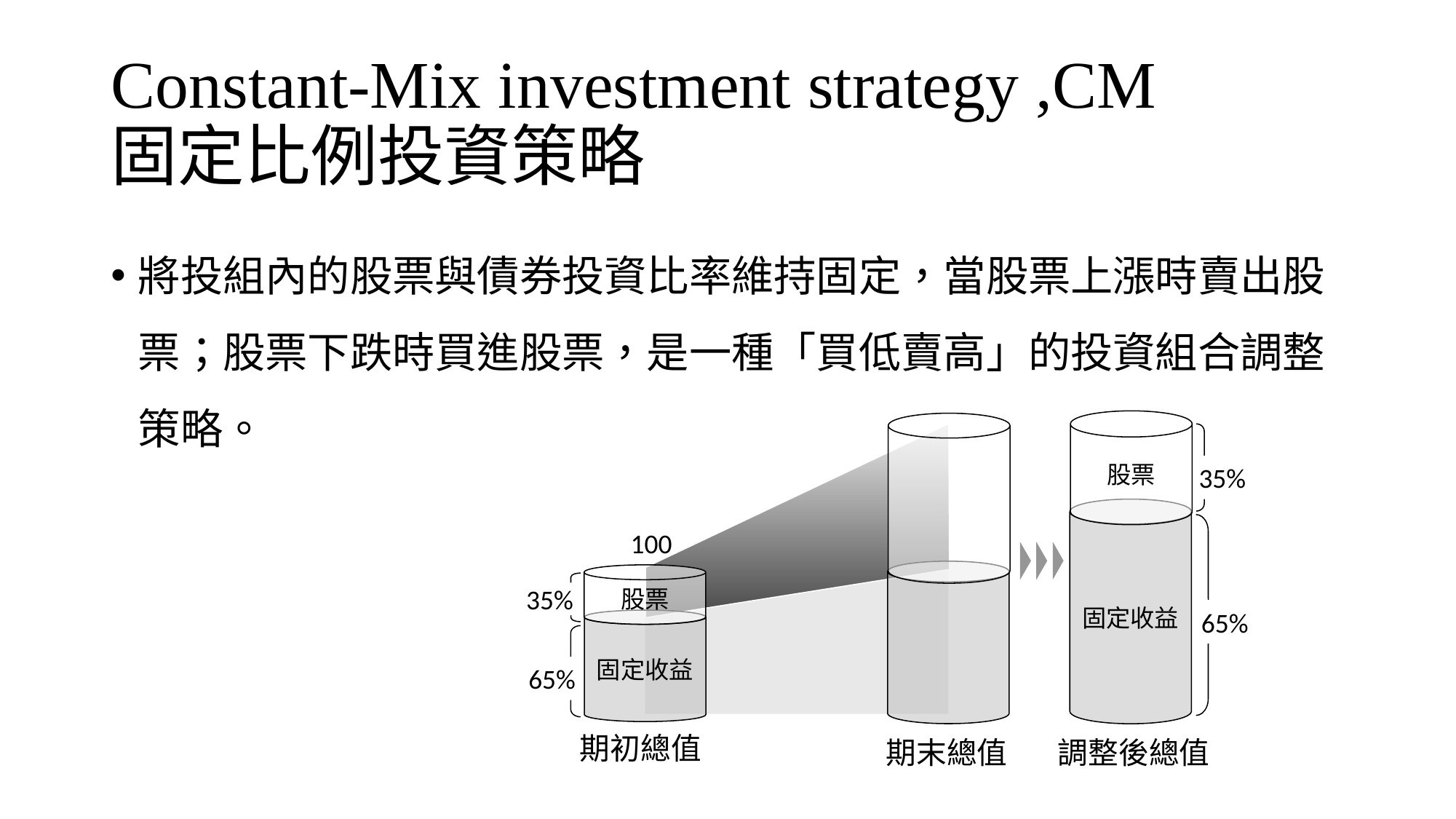

# Constant-Mix investment strategy ,CM 固定比例投資策略
將投組內的股票與債券投資比率維持固定，當股票上漲時賣出股票；股票下跌時買進股票，是一種「買低賣高」的投資組合調整策略。
股票

35%
固定收益

100

股票

35%
65%
固定收益

65%
期初總值
期末總值
調整後總值